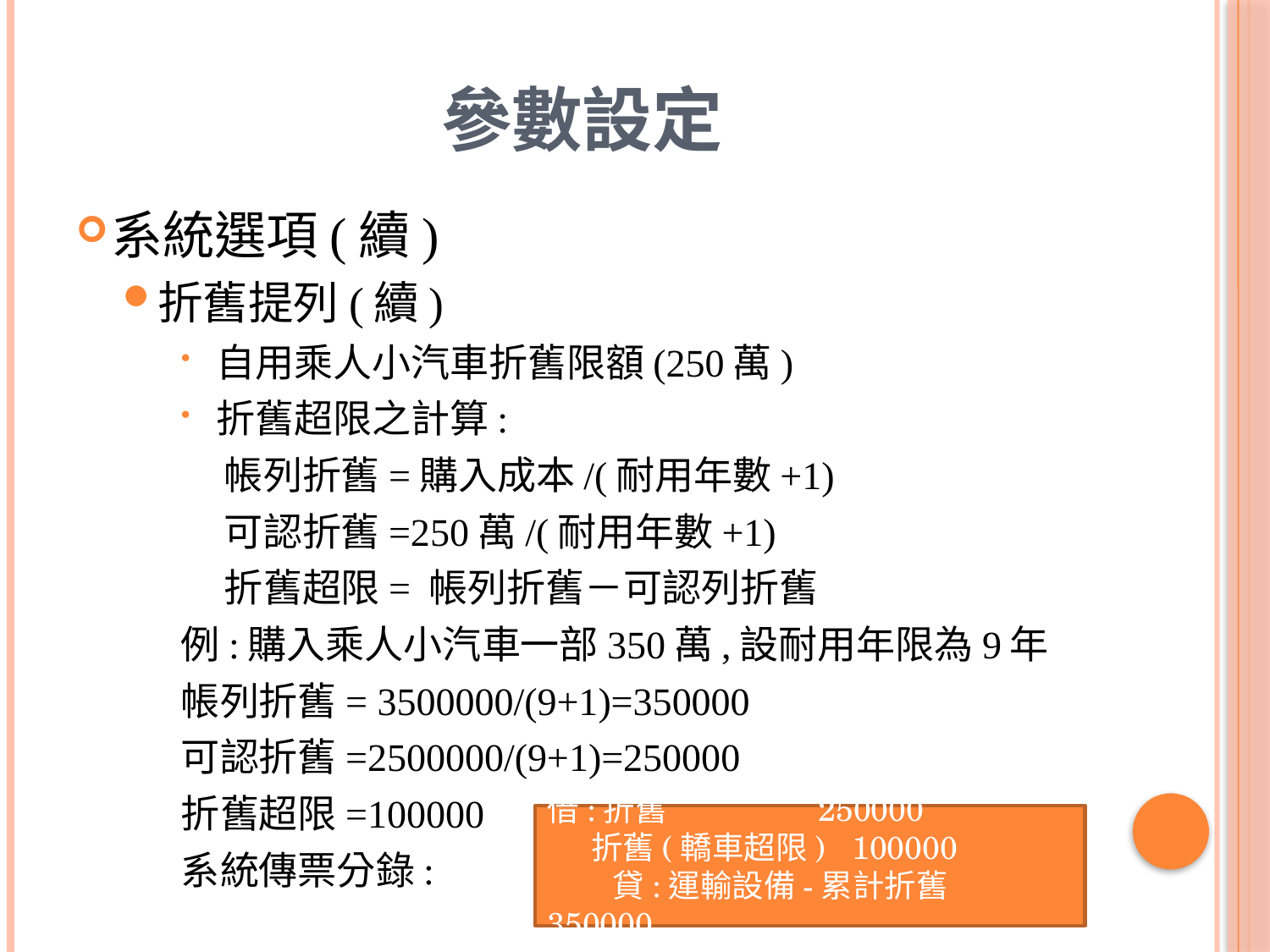

# 參數設定
系統選項(續)
折舊提列(續)
自用乘人小汽車折舊限額(250萬)
折舊超限之計算:
    帳列折舊=購入成本/(耐用年數+1)
    可認折舊=250萬/(耐用年數+1)
    折舊超限= 帳列折舊－可認列折舊
例:購入乘人小汽車一部350萬,設耐用年限為9年
帳列折舊= 3500000/(9+1)=350000
可認折舊=2500000/(9+1)=250000
折舊超限=100000
系統傳票分錄:

借:折舊                    250000
     折舊(轎車超限)   100000
        貸:運輸設備-累計折舊   350000